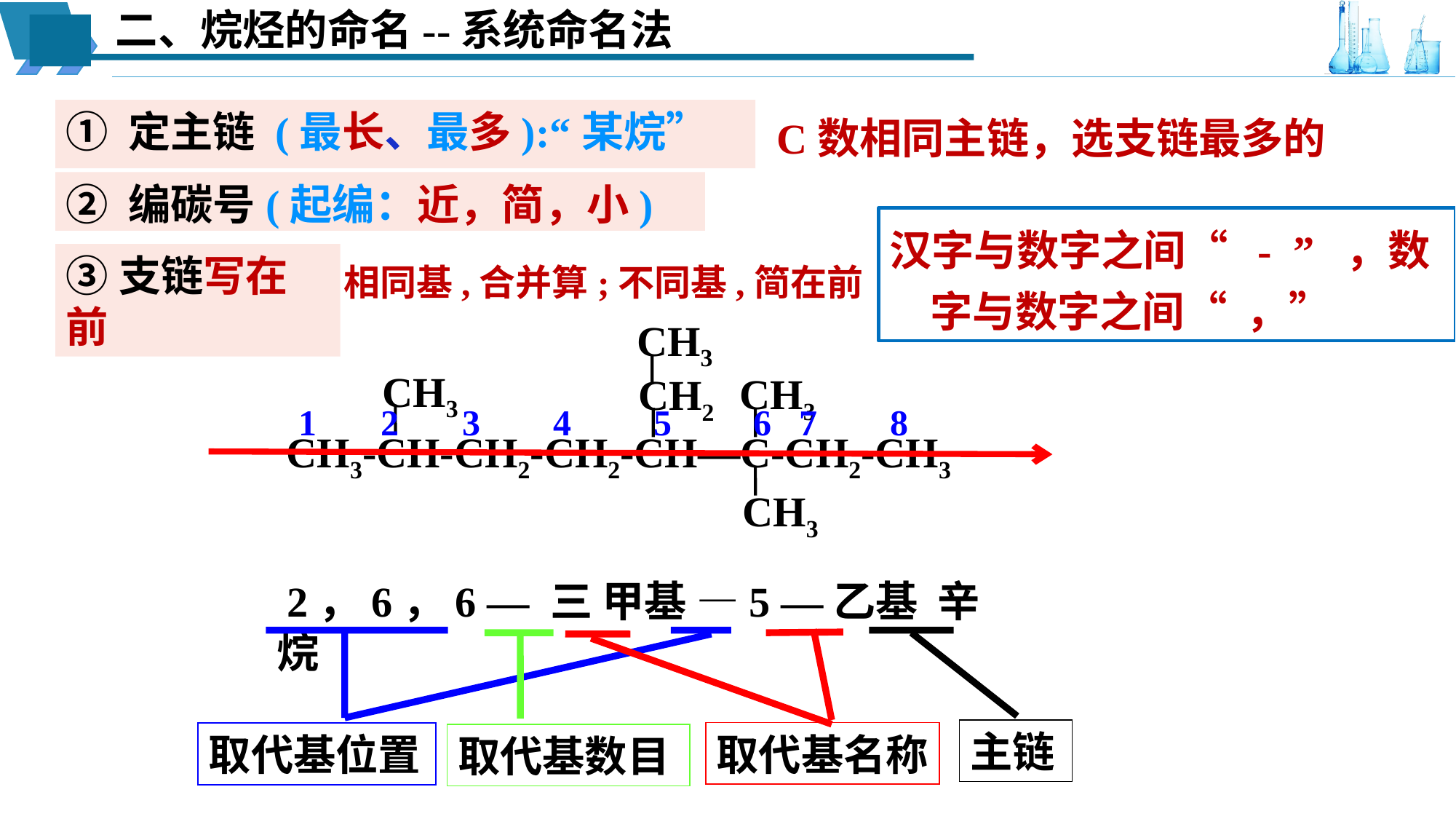

二、烷烃的命名--系统命名法

① 定主链 (最长、最多):“某烷”
C数相同主链，选支链最多的
② 编碳号(起编：近，简，小)
汉字与数字之间“  -  ”  ，数字与数字之间“  ，”
③支链写在前
相同基,合并算;不同基,简在前
CH3

CH3
CH3
CH2

CH3-CH-CH2-CH2-CH—C-CH2-CH3

CH3
1       2       3        4         5         6   7        8

 2，6，6 — 三 甲基 —5 —乙基  辛烷

主链
取代基名称
取代基位置
取代基数目